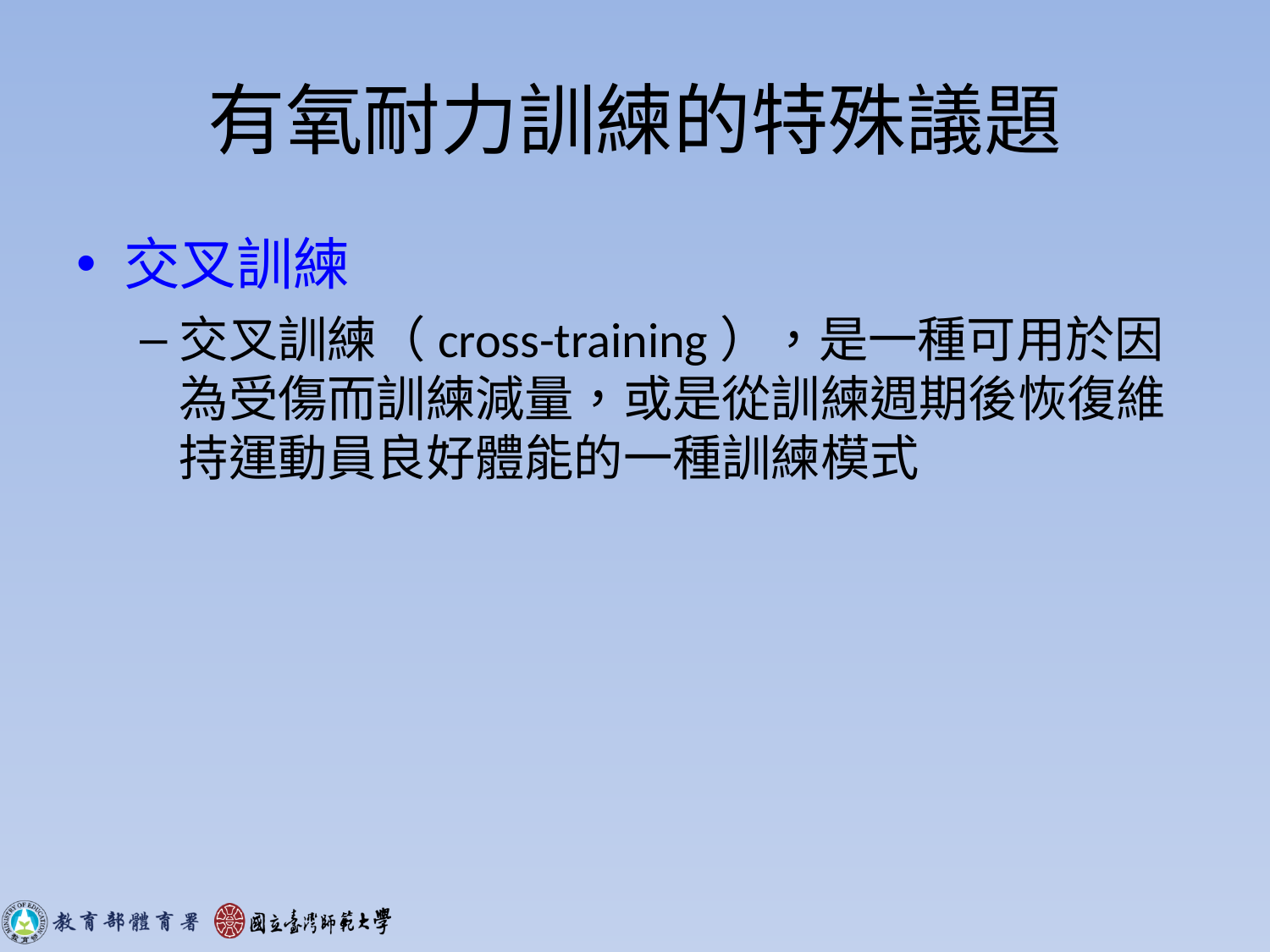

# 有氧耐力訓練的特殊議題
交叉訓練
交叉訓練（cross-training），是一種可用於因為受傷而訓練減量，或是從訓練週期後恢復維持運動員良好體能的一種訓練模式